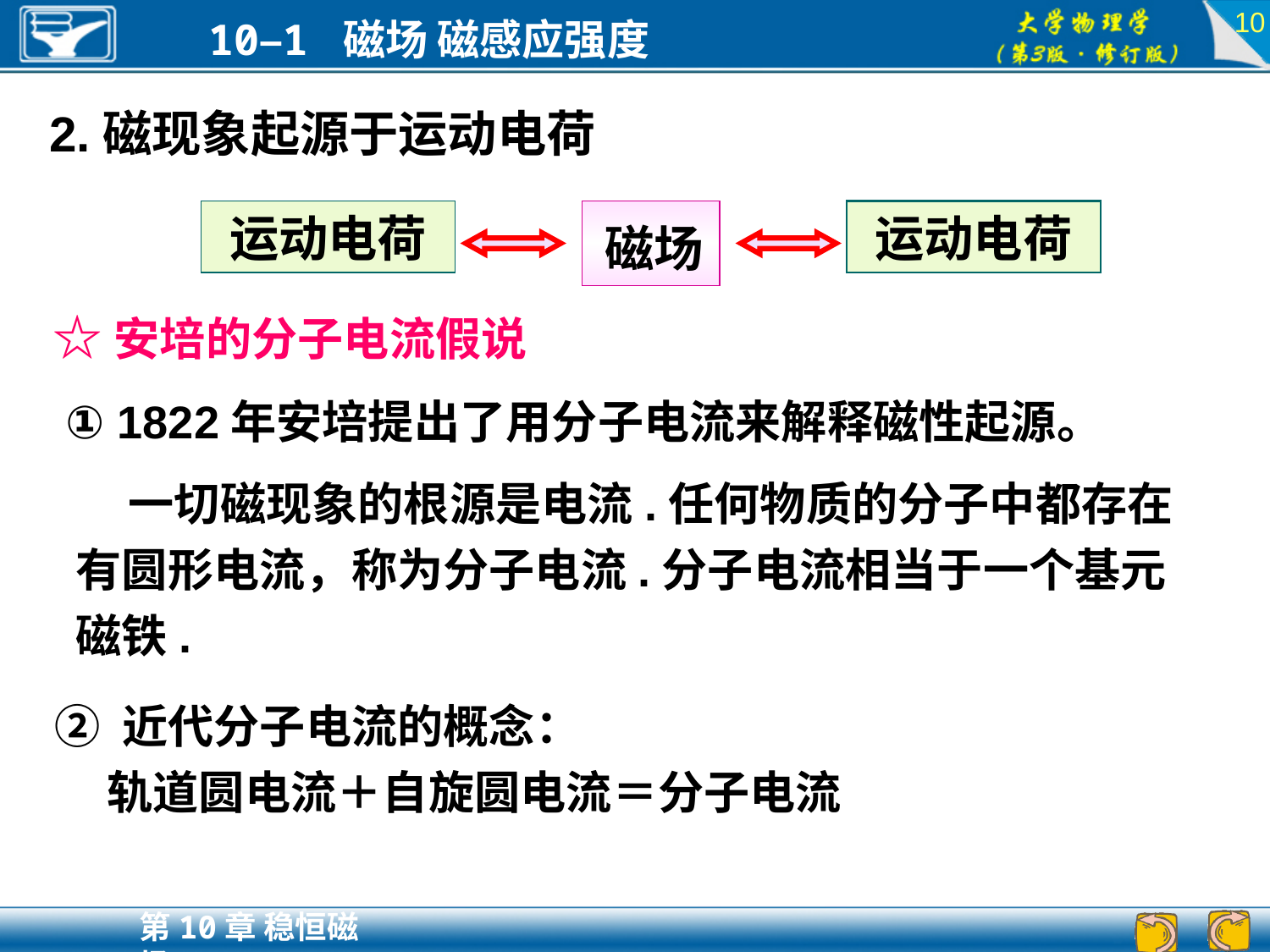

10
2.磁现象起源于运动电荷
运动电荷

磁场

运动电荷
☆安培的分子电流假说
① 1822年安培提出了用分子电流来解释磁性起源。
    一切磁现象的根源是电流.任何物质的分子中都存在有圆形电流，称为分子电流.分子电流相当于一个基元磁铁.
② 近代分子电流的概念：
    轨道圆电流＋自旋圆电流＝分子电流